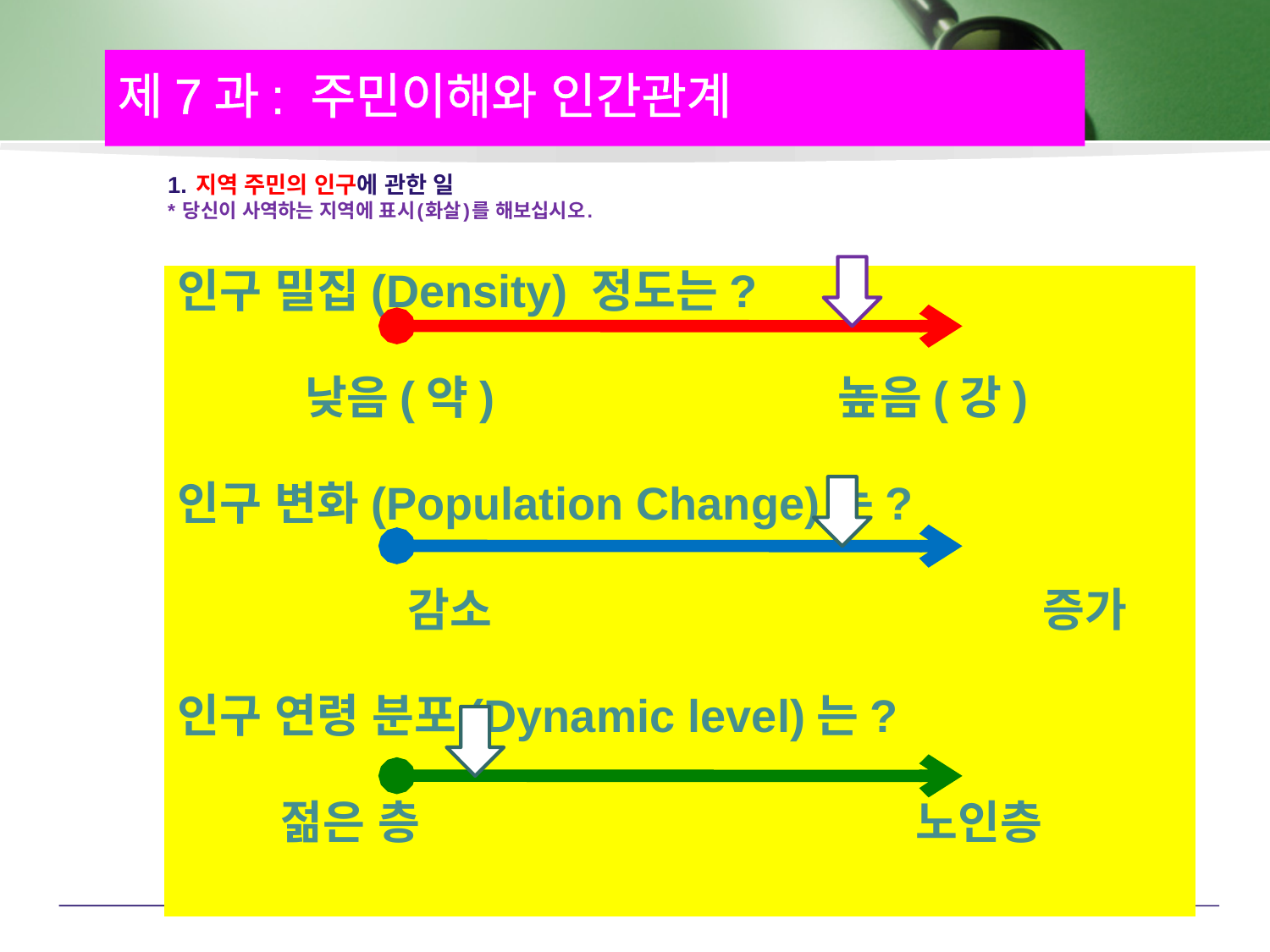

제7과: 주민이해와 인간관계
1. 지역 주민의 인구에 관한 일
* 당신이 사역하는 지역에 표시(화살)를 해보십시오.

인구 밀집(Density) 정도는?

	 낮음(약)			   높음(강)

인구 변화(Population Change)는?

		감소					증가

인구 연령 분포(Dynamic level)는?

 	젊은 층				노인층